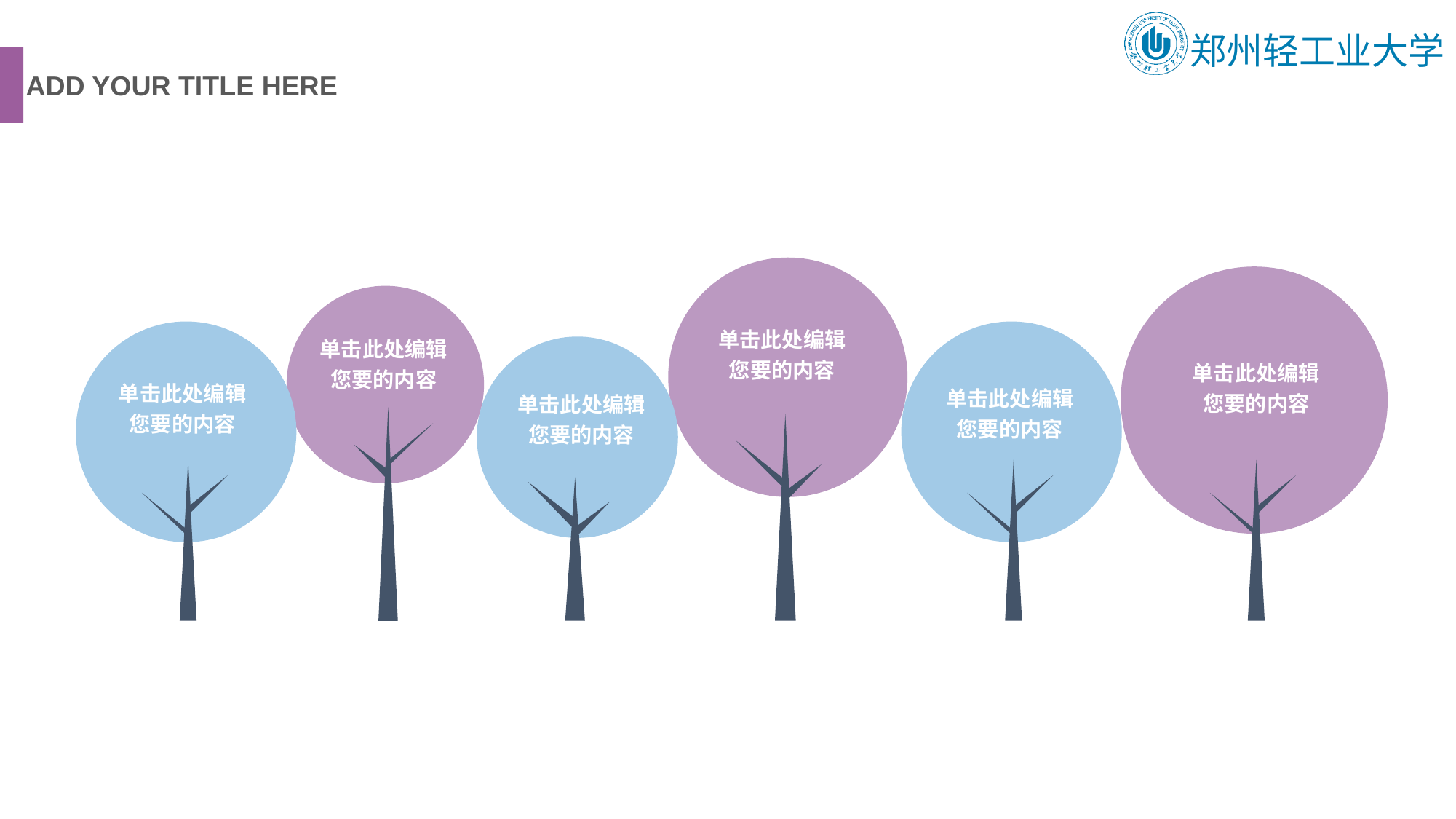

ADD YOUR TITLE HERE

单击此处编辑您要的内容

单击此处编辑您要的内容

单击此处编辑您要的内容
单击此处编辑您要的内容
单击此处编辑您要的内容
单击此处编辑您要的内容